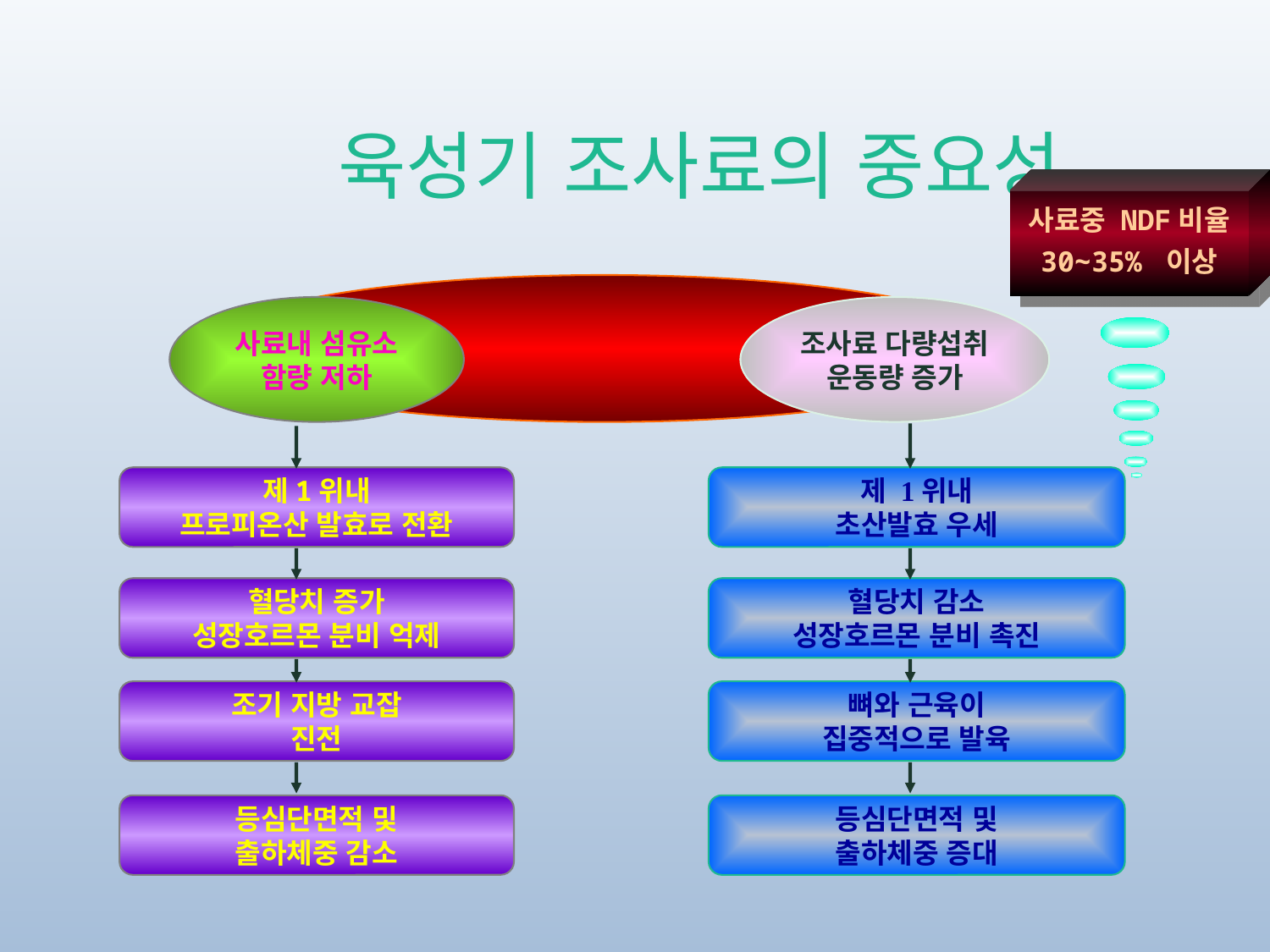

# 육성기 조사료의 중요성
사료중 NDF비율
30∼35% 이상

사료내 섬유소
함량 저하
조사료 다량섭취
운동량 증가
제1위내
프로피온산 발효로 전환
제 1위내
초산발효 우세
혈당치 증가
성장호르몬 분비 억제
혈당치 감소
성장호르몬 분비 촉진
조기 지방 교잡
진전
뼈와 근육이
집중적으로 발육
등심단면적 및
출하체중 감소
등심단면적 및
출하체중 증대